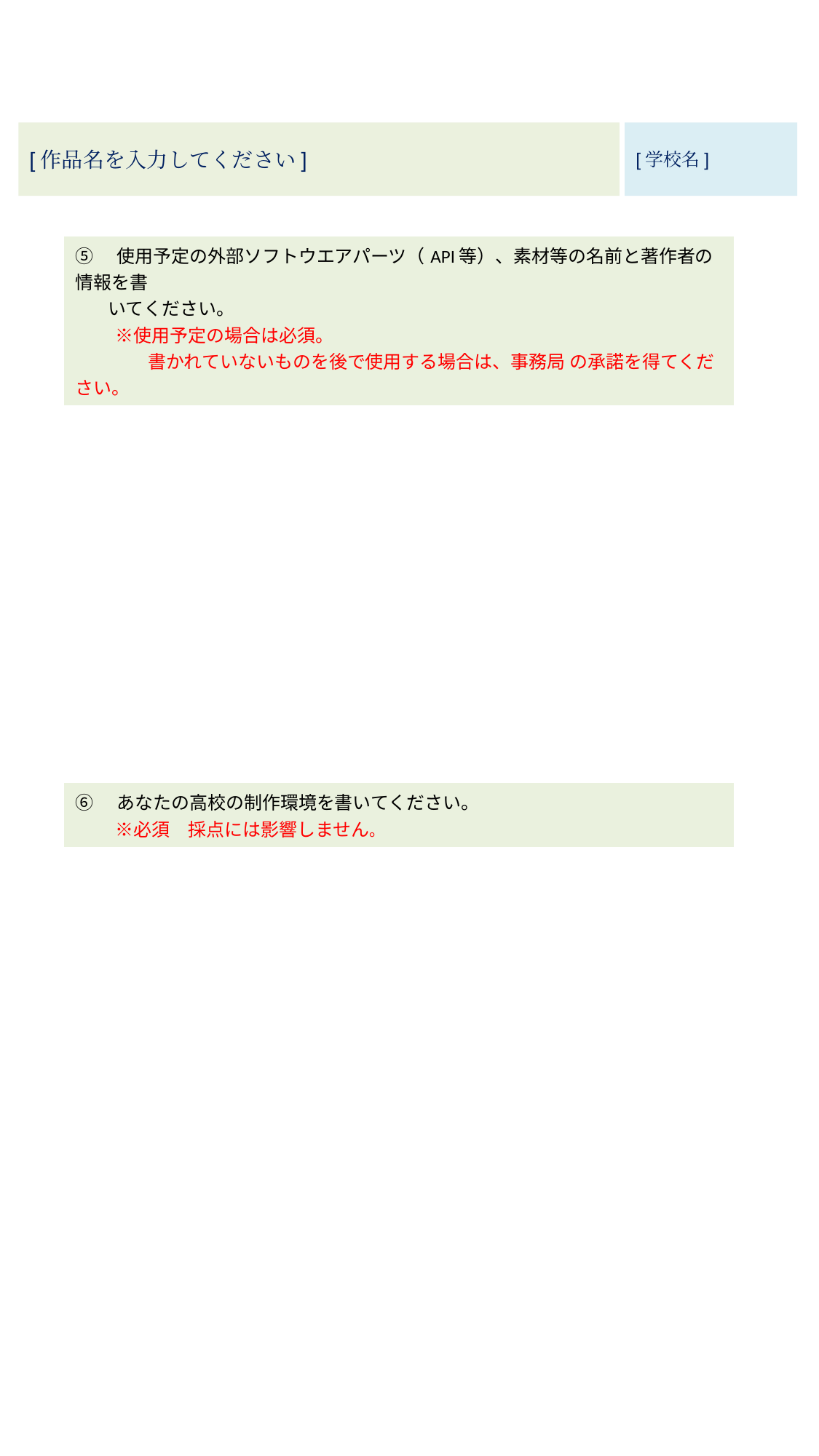

[作品名を入力してください]
[学校名]
| ⑤　使用予定の外部ソフトウエアパーツ（API等）、素材等の名前と著作者の情報を書 いてください。 　　 ※使用予定の場合は必須。 　　　　書かれていないものを後で使用する場合は、事務局 の承諾を得てください。 |
| --- |
|  |
| ⑥　あなたの高校の制作環境を書いてください。 　　 ※必須　採点には影響しません。 |
|  |